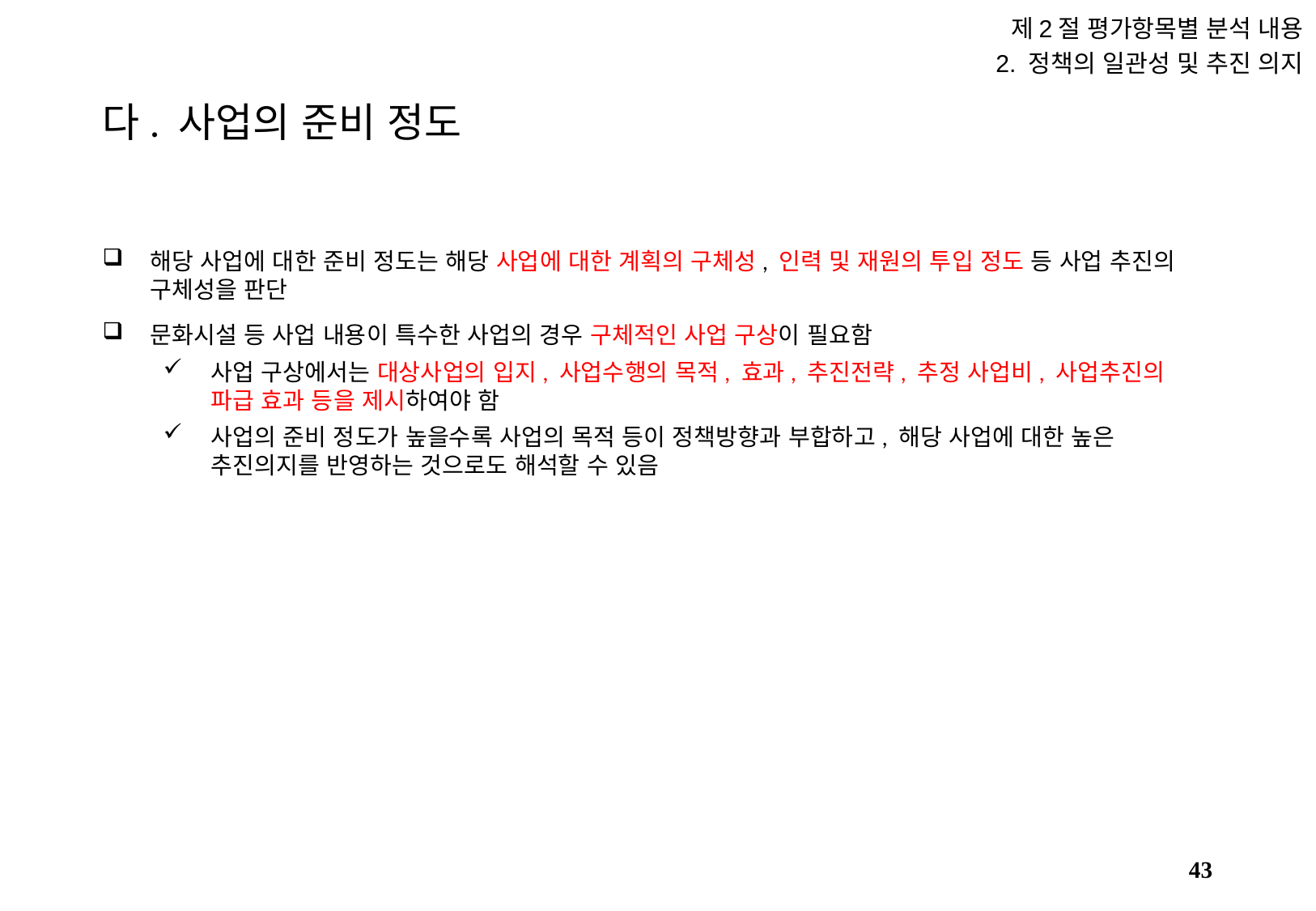

제2절 평가항목별 분석 내용
2. 정책의 일관성 및 추진 의지
# 다. 사업의 준비 정도
해당 사업에 대한 준비 정도는 해당 사업에 대한 계획의 구체성, 인력 및 재원의 투입 정도 등 사업 추진의 구체성을 판단
문화시설 등 사업 내용이 특수한 사업의 경우 구체적인 사업 구상이 필요함
사업 구상에서는 대상사업의 입지, 사업수행의 목적, 효과, 추진전략, 추정 사업비, 사업추진의 파급 효과 등을 제시하여야 함
사업의 준비 정도가 높을수록 사업의 목적 등이 정책방향과 부합하고, 해당 사업에 대한 높은 추진의지를 반영하는 것으로도 해석할 수 있음
43